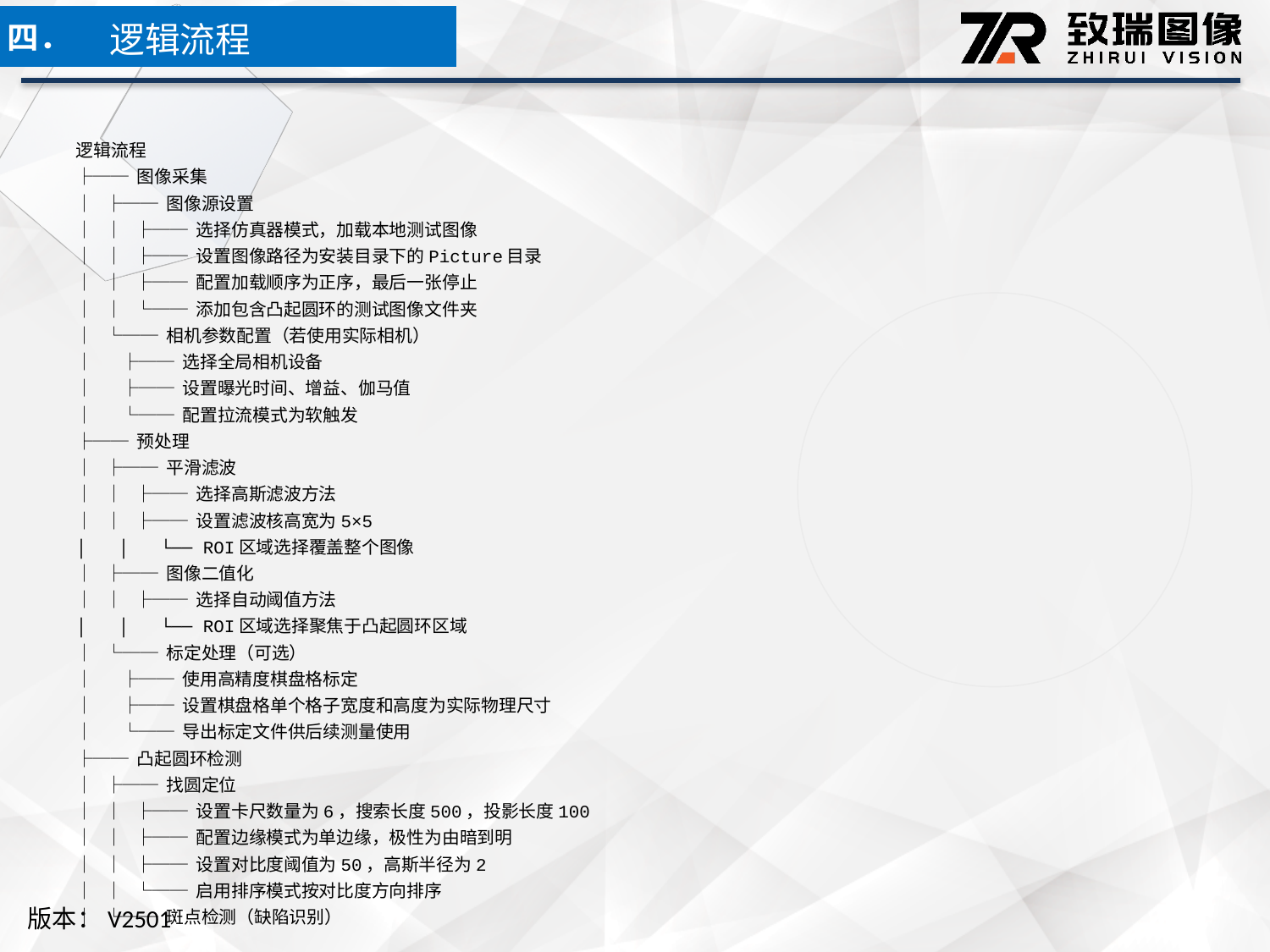

逻辑流程
四．

逻辑流程
├── 图像采集
│   ├── 图像源设置
│   │   ├── 选择仿真器模式，加载本地测试图像
│   │   ├── 设置图像路径为安装目录下的Picture目录
│   │   ├── 配置加载顺序为正序，最后一张停止
│   │   └── 添加包含凸起圆环的测试图像文件夹
│   └── 相机参数配置（若使用实际相机）
│       ├── 选择全局相机设备
│       ├── 设置曝光时间、增益、伽马值
│       └── 配置拉流模式为软触发
├── 预处理
│   ├── 平滑滤波
│   │   ├── 选择高斯滤波方法
│   │   ├── 设置滤波核高宽为5×5
│   │   └── ROI区域选择覆盖整个图像
│   ├── 图像二值化
│   │   ├── 选择自动阈值方法
│   │   └── ROI区域选择聚焦于凸起圆环区域
│   └── 标定处理（可选）
│       ├── 使用高精度棋盘格标定
│       ├── 设置棋盘格单个格子宽度和高度为实际物理尺寸
│       └── 导出标定文件供后续测量使用
├── 凸起圆环检测
│   ├── 找圆定位
│   │   ├── 设置卡尺数量为6，搜索长度500，投影长度100
│   │   ├── 配置边缘模式为单边缘，极性为由暗到明
│   │   ├── 设置对比度阈值为50，高斯半径为2
│   │   └── 启用排序模式按对比度方向排序
│   └── 斑点检测（缺陷识别）